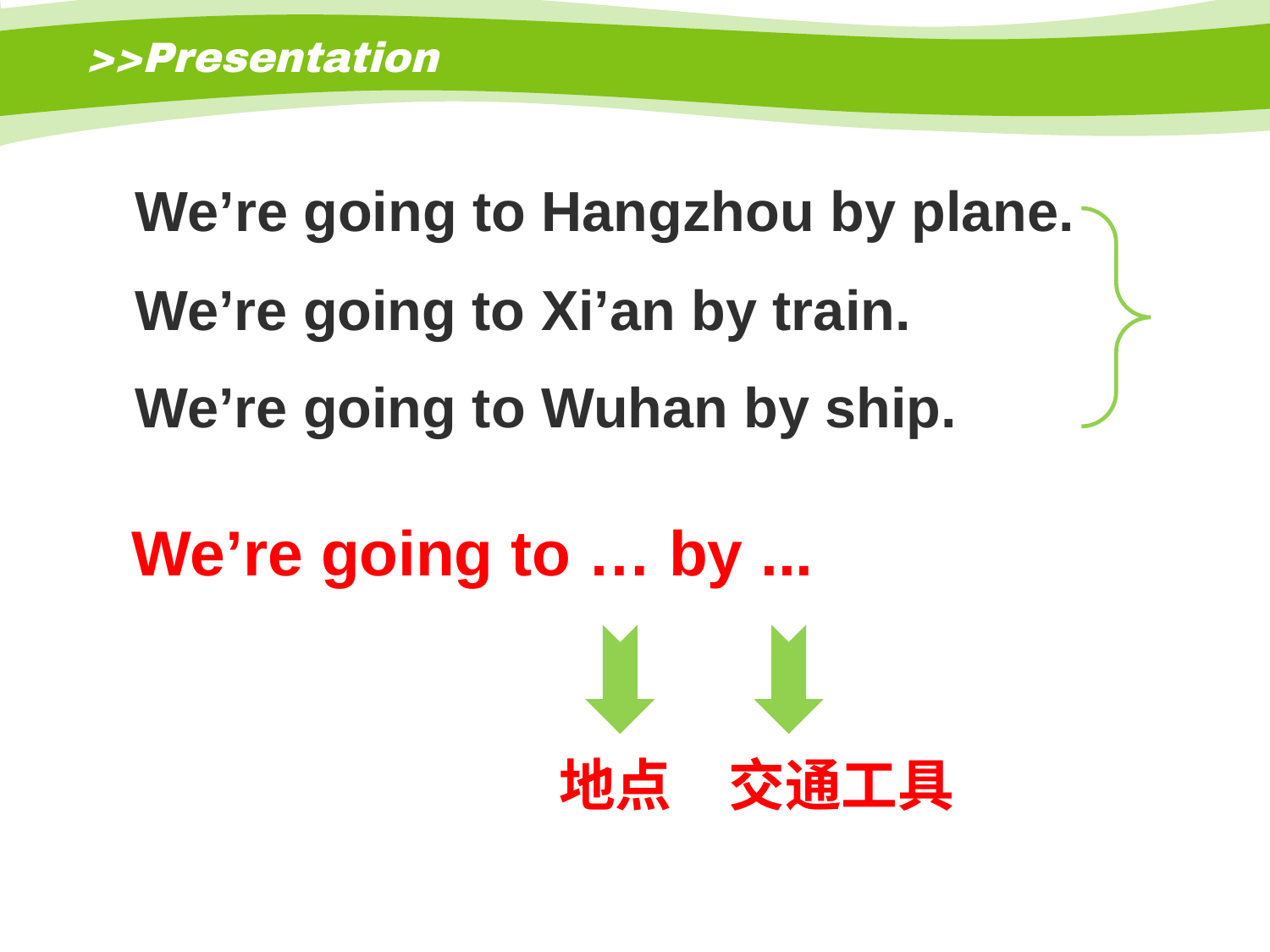

# >>Presentation
We’re going to Hangzhou by plane.

We’re going to Xi’an by train.
We’re going to Wuhan by ship.
We’re going to … by ...

地点
交通工具